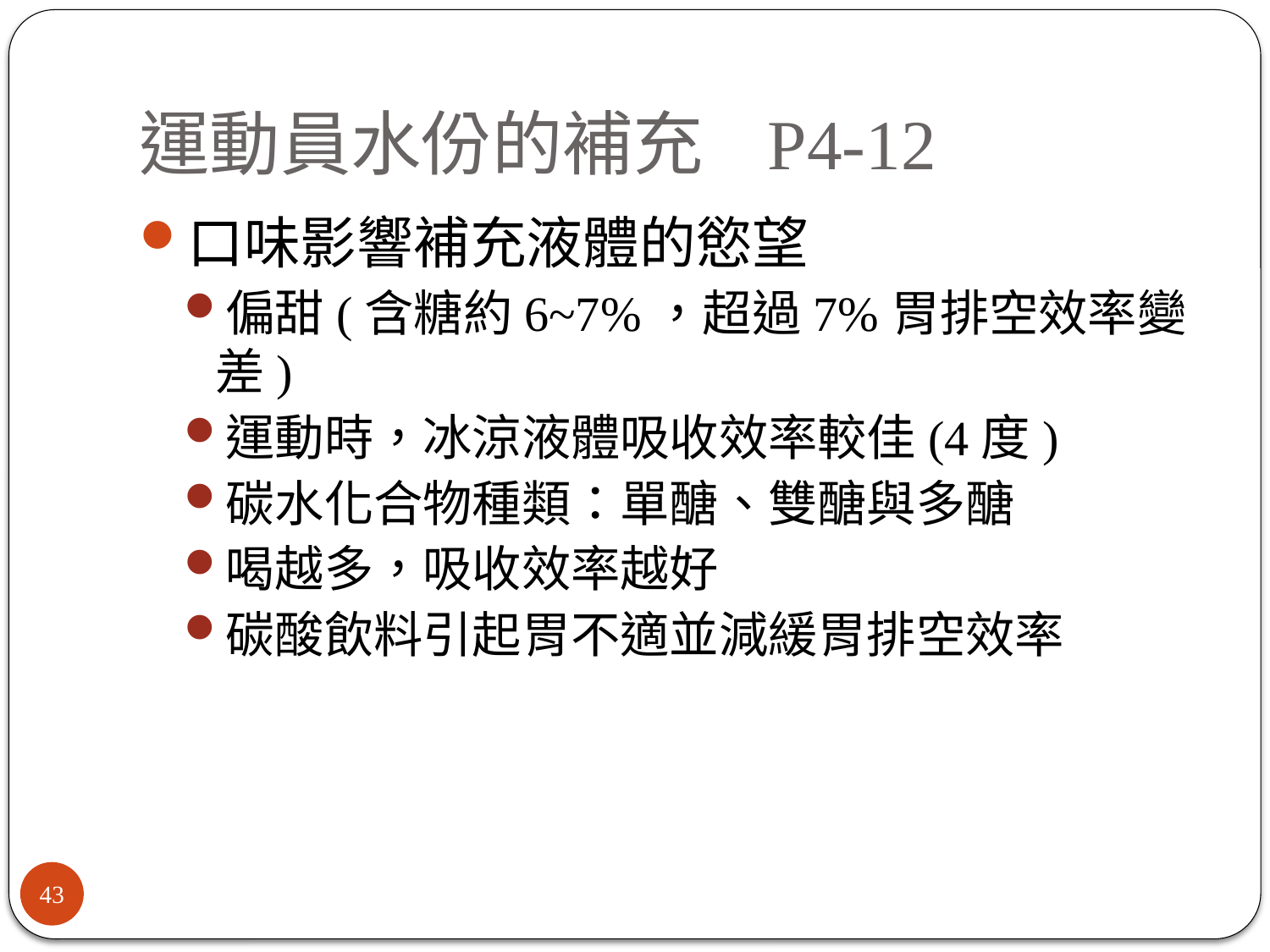

# 運動員水份的補充   P4-12
口味影響補充液體的慾望
偏甜(含糖約6~7%，超過7%胃排空效率變差)
運動時，冰涼液體吸收效率較佳(4度)
碳水化合物種類：單醣、雙醣與多醣
喝越多，吸收效率越好
碳酸飲料引起胃不適並減緩胃排空效率

43